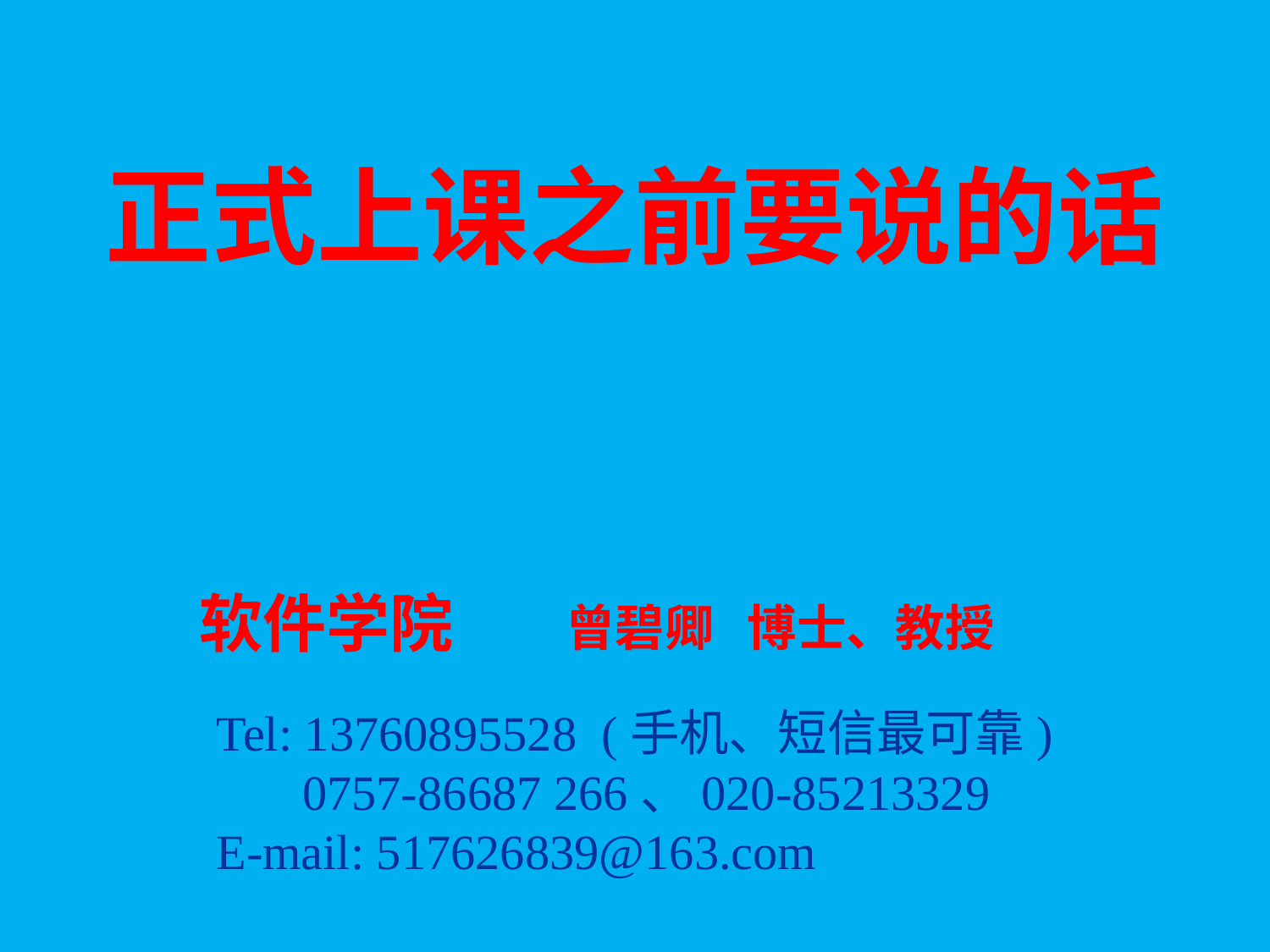

# 正式上课之前要说的话
曾碧卿   博士、教授
软件学院
Tel: 13760895528  (手机、短信最可靠)
       0757-86687 266、020-85213329
E-mail: 517626839@163.com